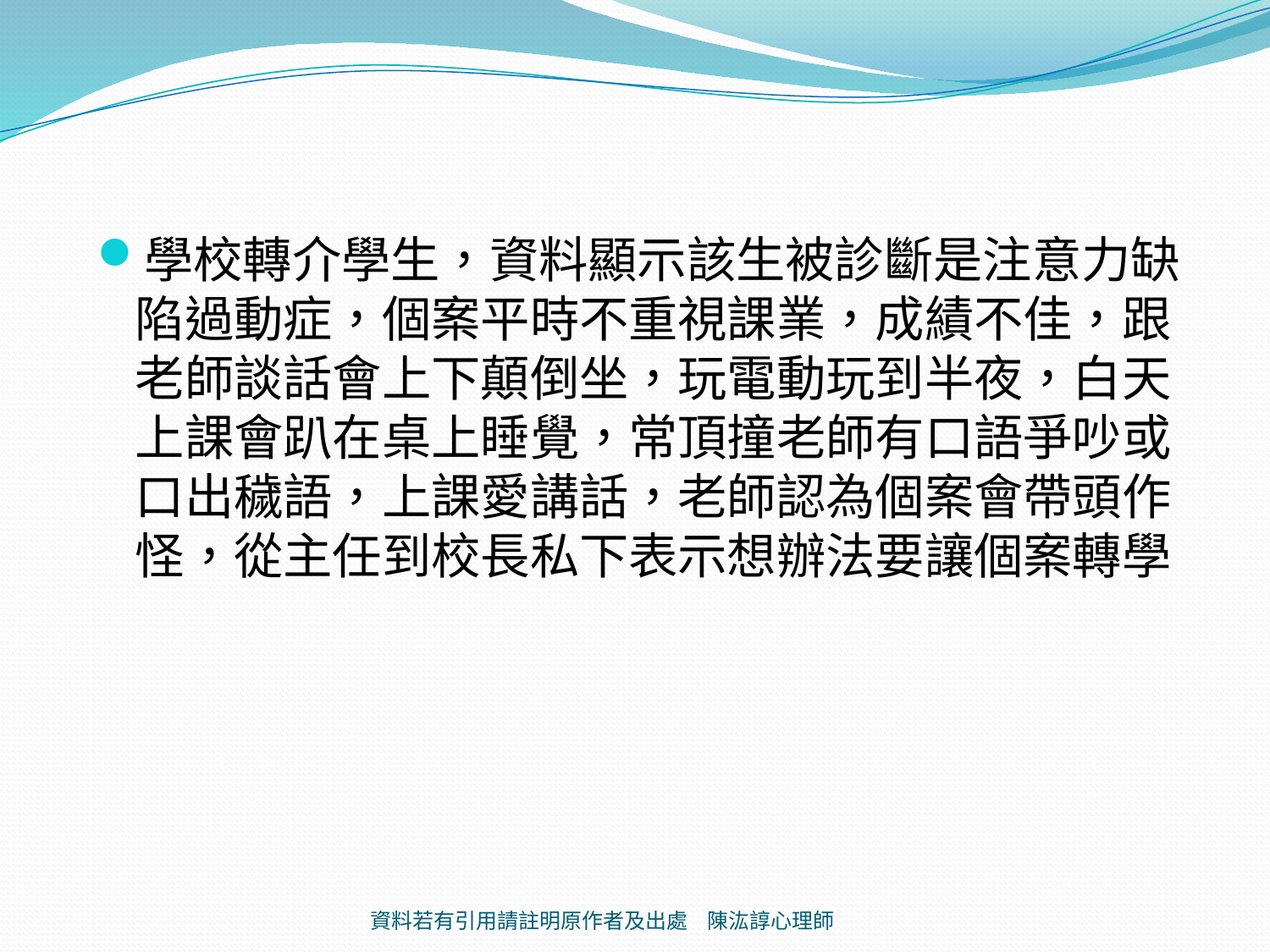

#
學校轉介學生，資料顯示該生被診斷是注意力缺陷過動症，個案平時不重視課業，成績不佳，跟老師談話會上下顛倒坐，玩電動玩到半夜，白天上課會趴在桌上睡覺，常頂撞老師有口語爭吵或口出穢語，上課愛講話，老師認為個案會帶頭作怪，從主任到校長私下表示想辦法要讓個案轉學

資料若有引用請註明原作者及出處   陳汯諄心理師